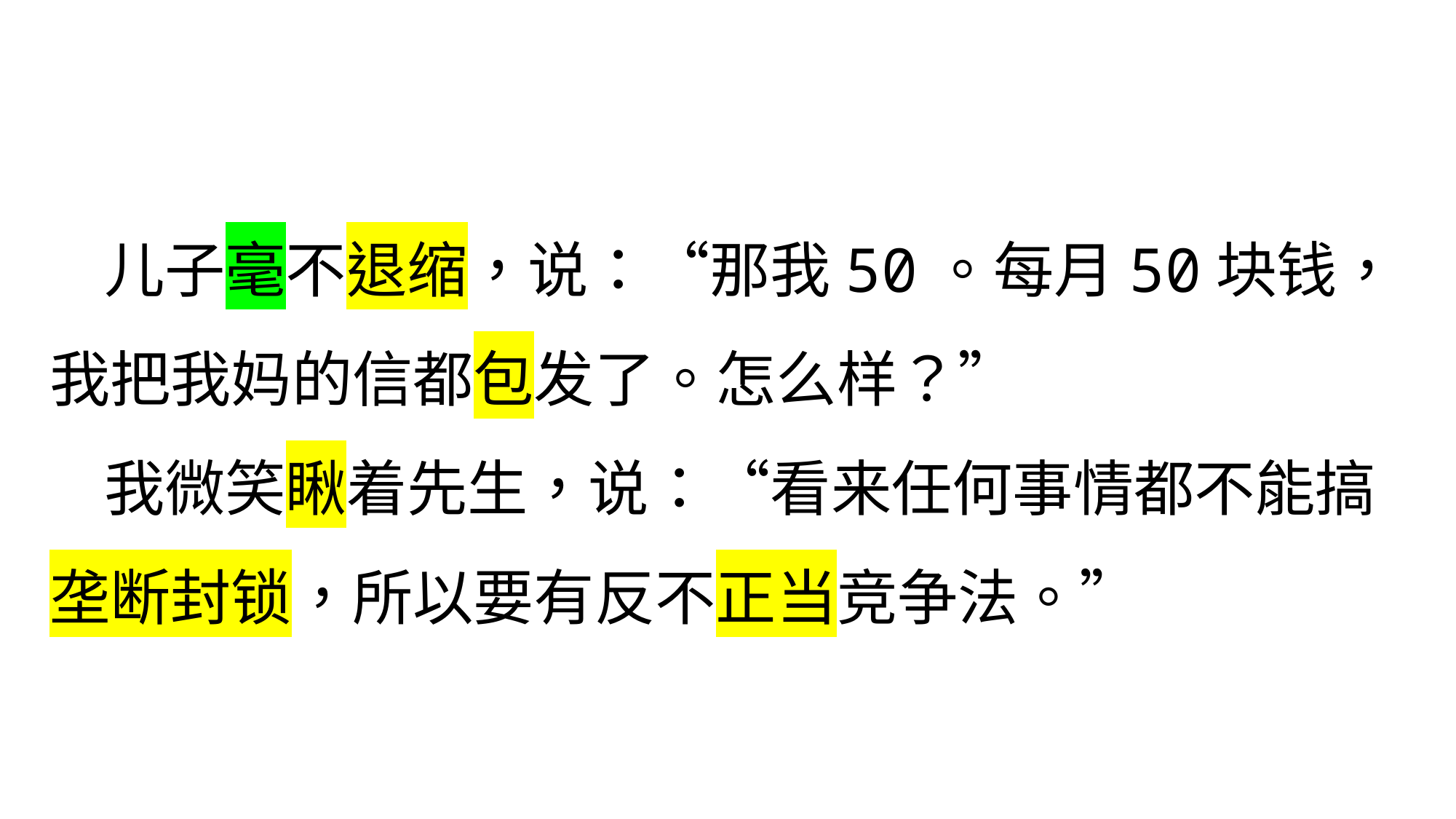

儿子毫不退缩，说：“那我50。每月50块钱，我把我妈的信都包发了。怎么样？”
我微笑瞅着先生，说：“看来任何事情都不能搞垄断封锁，所以要有反不正当竞争法。”